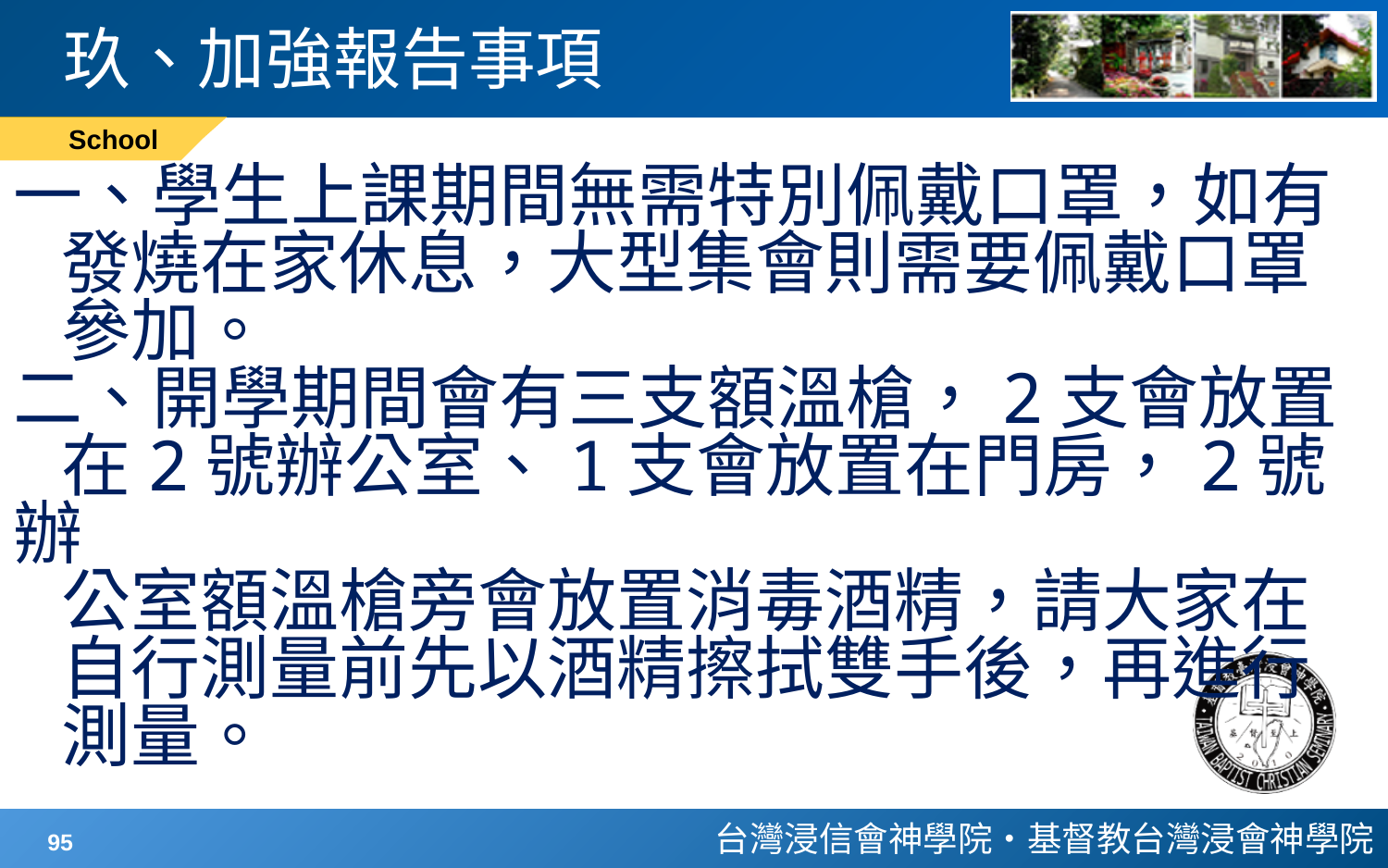

# 玖、加強報告事項
School
一、學生上課期間無需特別佩戴口罩，如有
  發燒在家休息，大型集會則需要佩戴口罩
  參加。
二、開學期間會有三支額溫槍，2支會放置
  在2號辦公室、1支會放置在門房，2號辦
  公室額溫槍旁會放置消毒酒精，請大家在
  自行測量前先以酒精擦拭雙手後，再進行
  測量。